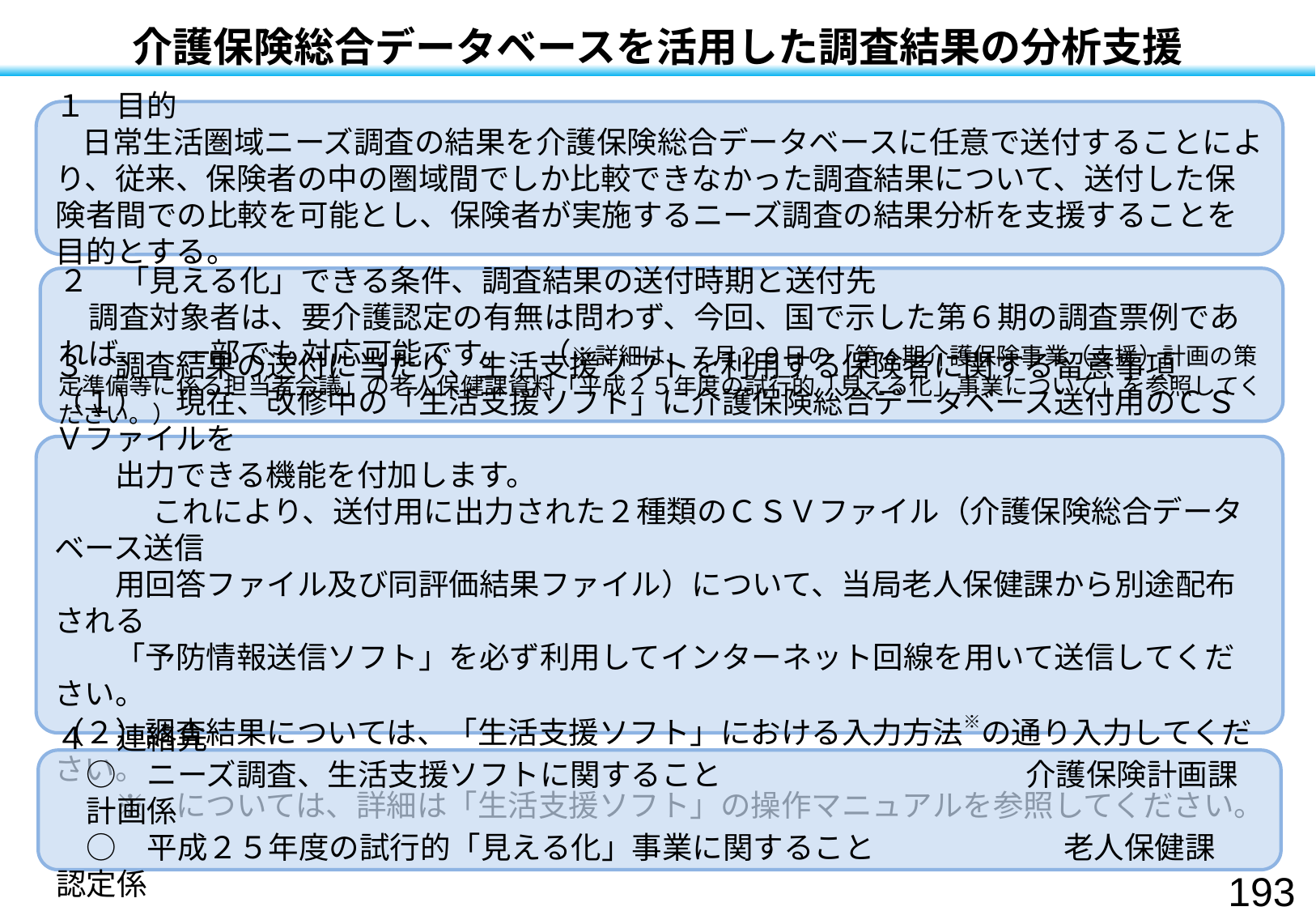

介護保険総合データベースを活用した調査結果の分析支援
１　目的
　日常生活圏域ニーズ調査の結果を介護保険総合データベースに任意で送付することにより、従来、保険者の中の圏域間でしか比較できなかった調査結果について、送付した保険者間での比較を可能とし、保険者が実施するニーズ調査の結果分析を支援することを目的とする。
２　「見える化」できる条件、調査結果の送付時期と送付先
　調査対象者は、要介護認定の有無は問わず、今回、国で示した第６期の調査票例であれば、　一部でも対応可能です。　（※詳細は、７月２９日の「第6期介護保険事業（支援）計画の策定準備等に係る担当者会議」の老人保健課資料「平成２５年度の試行的「見える化」事業について」を参照してください。）
３　調査結果の送付に当たり、生活支援ソフトを利用する保険者に関する留意事項
（１）　現在、改修中の「生活支援ソフト」に介護保険総合データベース送付用のＣＳＶファイルを
　　出力できる機能を付加します。
　　　 これにより、送付用に出力された２種類のＣＳＶファイル（介護保険総合データベース送信
　　用回答ファイル及び同評価結果ファイル）について、当局老人保健課から別途配布される
　　「予防情報送信ソフト」を必ず利用してインターネット回線を用いて送信してください。
（２）調査結果については、「生活支援ソフト」における入力方法※の通り入力してください。
　　※　については、詳細は「生活支援ソフト」の操作マニュアルを参照してください。

４　連絡先
　○　ニーズ調査、生活支援ソフトに関すること　　　　　　　　　　介護保険計画課　計画係
　○　平成２５年度の試行的「見える化」事業に関すること　　　　　　 老人保健課　認定係
193